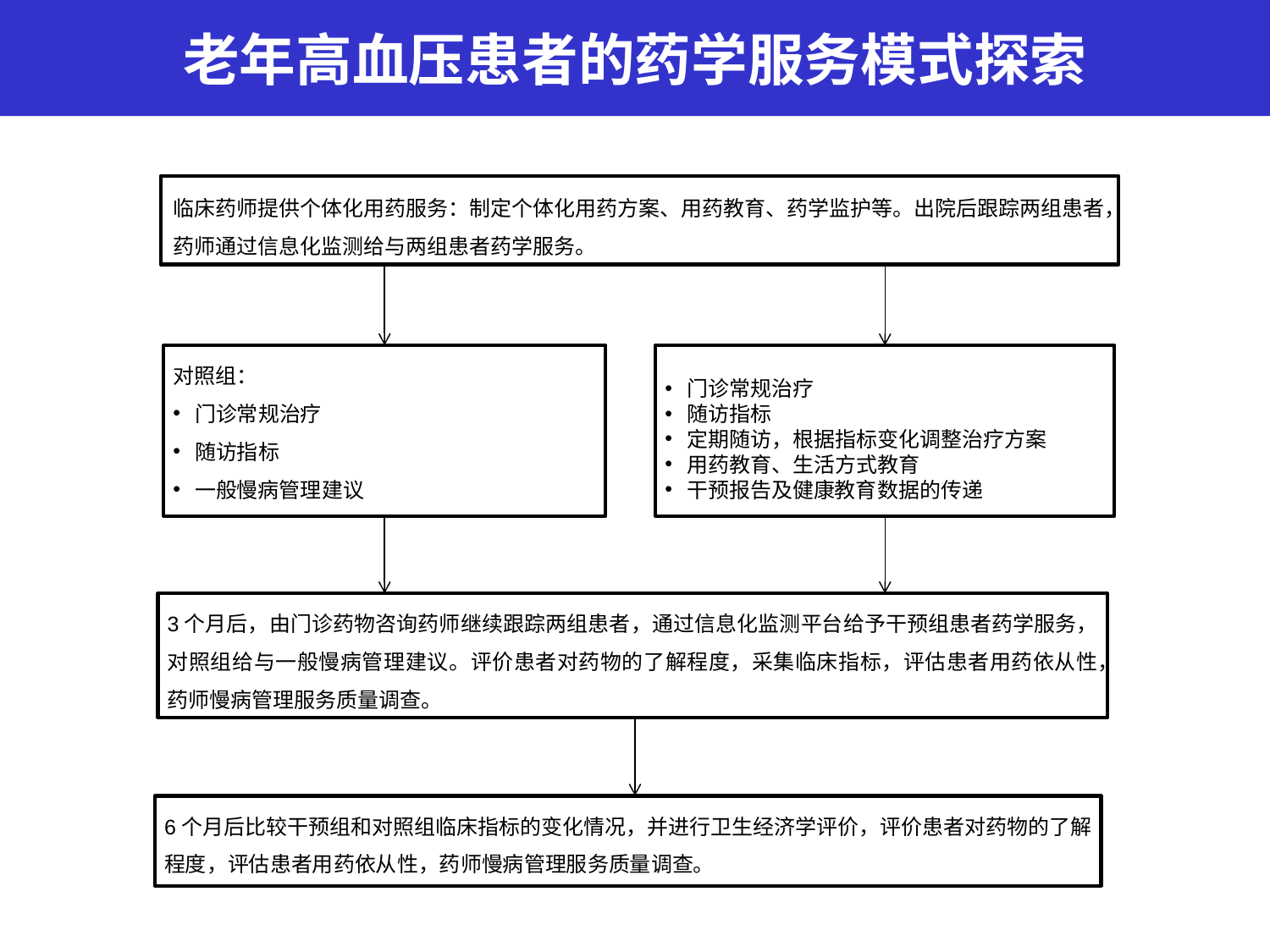

老年高血压患者的药学服务模式探索
临床药师提供个体化用药服务：制定个体化用药方案、用药教育、药学监护等。出院后跟踪两组患者，药师通过信息化监测给与两组患者药学服务。
对照组：
  门诊常规治疗
  随访指标
  一般慢病管理建议
干预组：
  门诊常规治疗
  随访指标
  定期随访，根据指标变化调整治疗方案
  用药教育、生活方式教育
  干预报告及健康教育数据的传递
3个月后，由门诊药物咨询药师继续跟踪两组患者，通过信息化监测平台给予干预组患者药学服务，对照组给与一般慢病管理建议。评价患者对药物的了解程度，采集临床指标，评估患者用药依从性，药师慢病管理服务质量调查。
6个月后比较干预组和对照组临床指标的变化情况，并进行卫生经济学评价，评价患者对药物的了解程度，评估患者用药依从性，药师慢病管理服务质量调查。